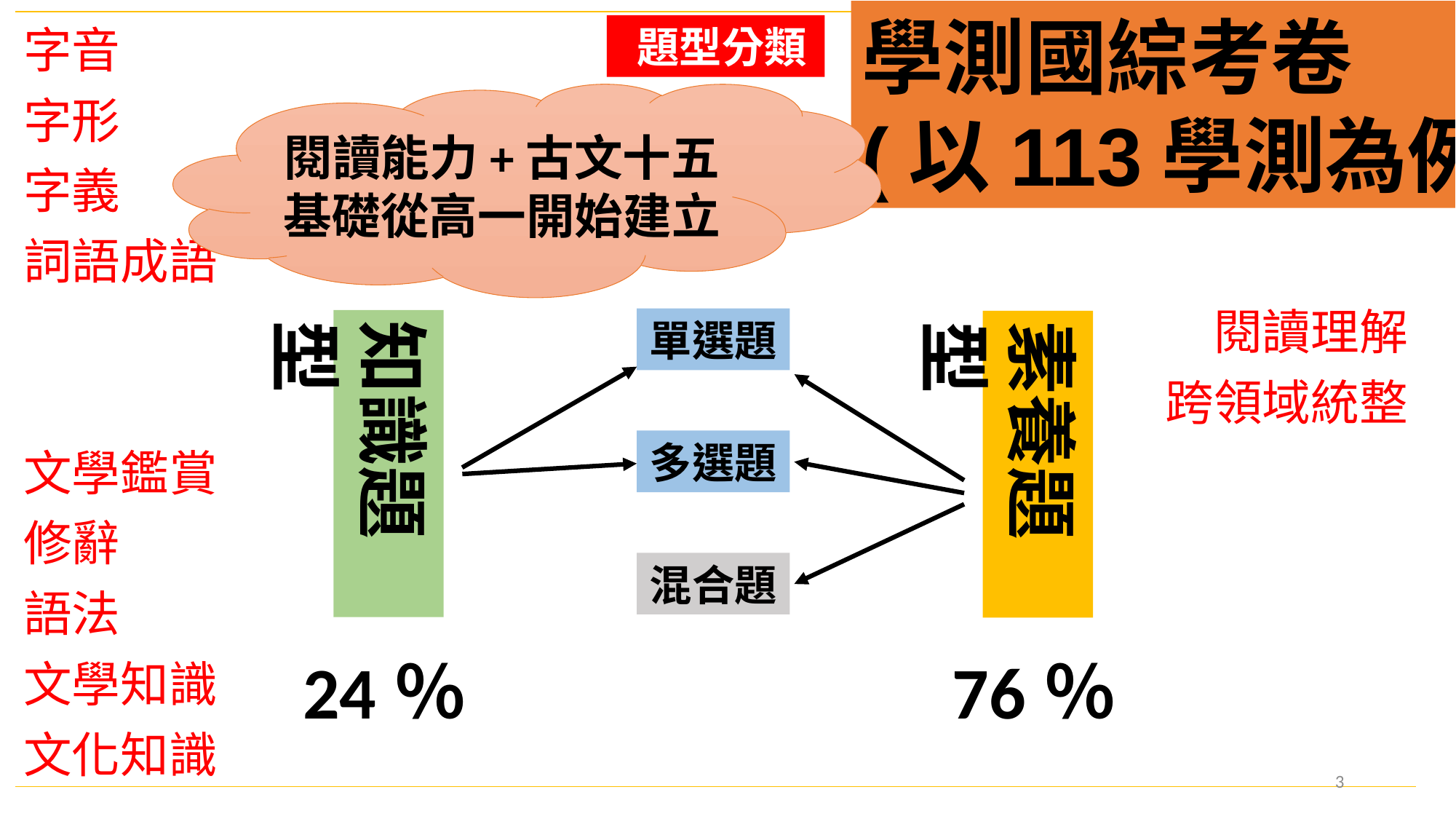

學測國綜考卷
(以113學測為例)
| 字音 |
| --- |
| 字形 |
| 字義 |
| 詞語成語 |
| 閱讀理解 |
| 跨領域統整 |
| 文學鑑賞 |
| 修辭 |
| 語法 |
| 文學知識 |
| 文化知識 |
 題型分類
閱讀能力+古文十五
基礎從高一開始建立
單選題
知識題型
素養題型
多選題
混合題
76％
24％
3